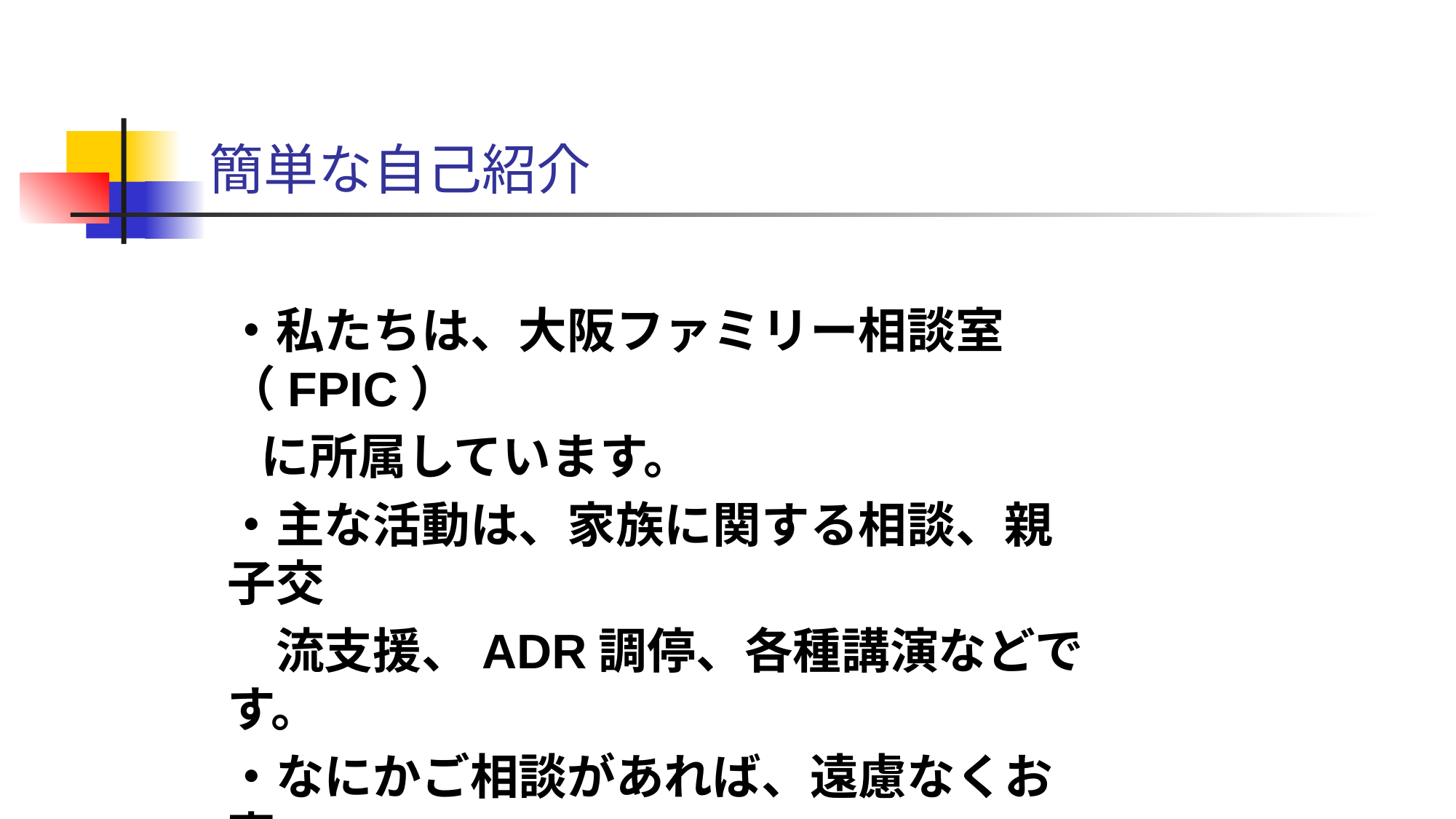

# 簡単な自己紹介
・私たちは、大阪ファミリー相談室（FPIC）
  に所属しています。
・主な活動は、家族に関する相談、親子交
　流支援、ADR調停、各種講演などです。
・なにかご相談があれば、遠慮なくお声
　かけください。